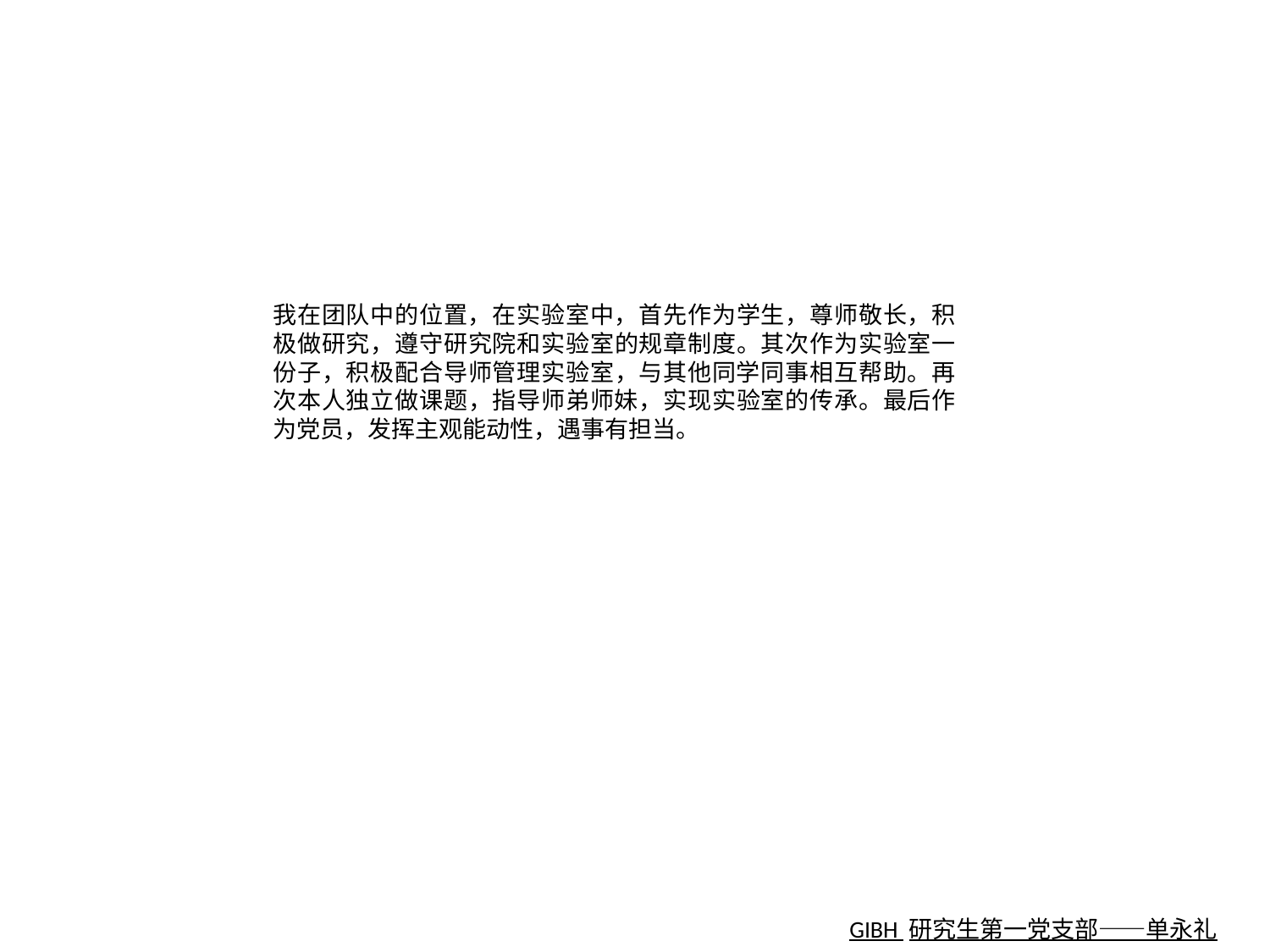

我在团队中的位置，在实验室中，首先作为学生，尊师敬长，积极做研究，遵守研究院和实验室的规章制度。其次作为实验室一份子，积极配合导师管理实验室，与其他同学同事相互帮助。再次本人独立做课题，指导师弟师妹，实现实验室的传承。最后作为党员，发挥主观能动性，遇事有担当。
GIBH 研究生第一党支部——单永礼